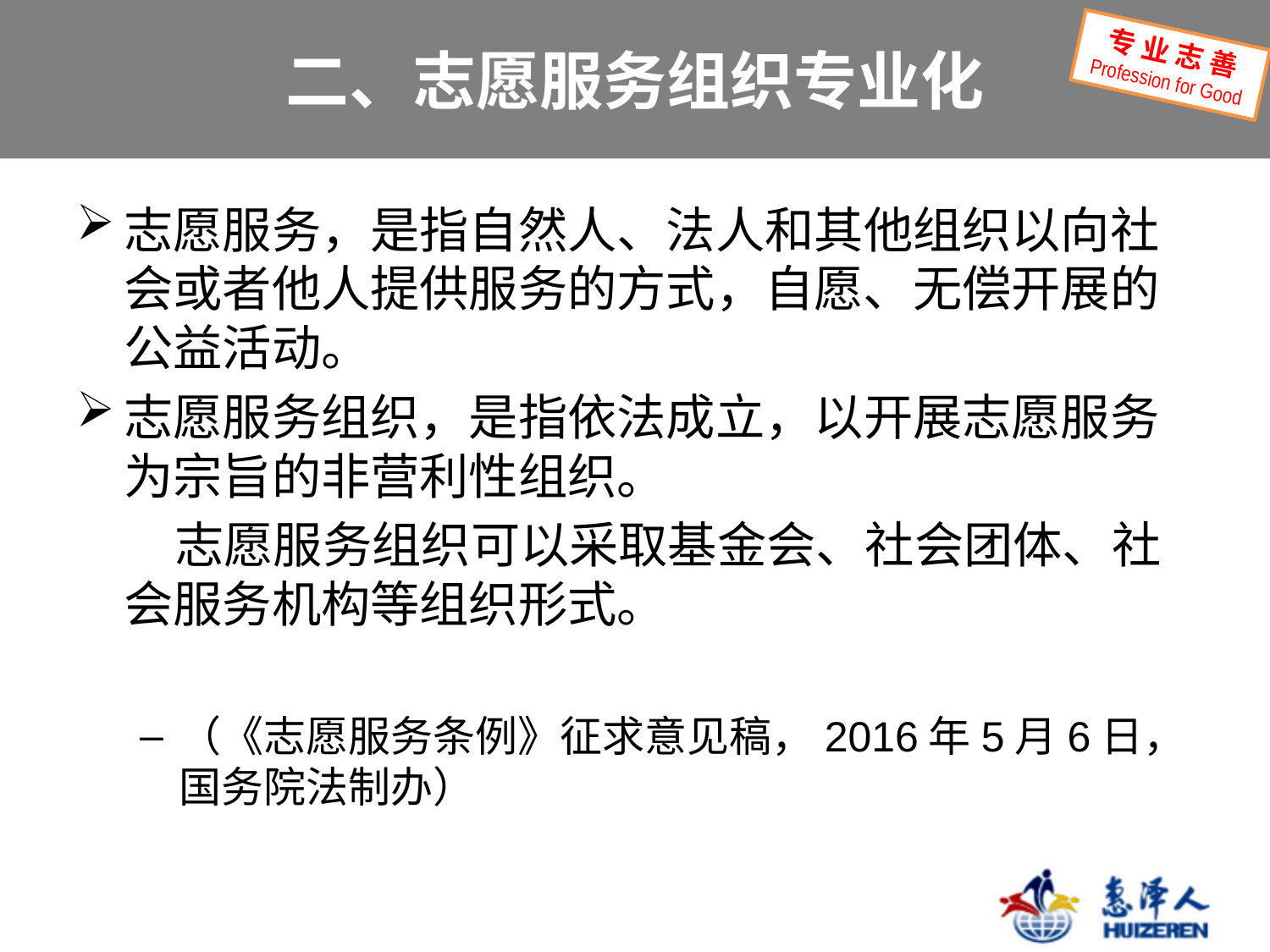

# 二、志愿服务组织专业化
专 业 志 善
Profession for Good
志愿服务，是指自然人、法人和其他组织以向社会或者他人提供服务的方式，自愿、无偿开展的公益活动。
志愿服务组织，是指依法成立，以开展志愿服务为宗旨的非营利性组织。
　　志愿服务组织可以采取基金会、社会团体、社会服务机构等组织形式。

（《志愿服务条例》征求意见稿，2016年5月6日，国务院法制办）